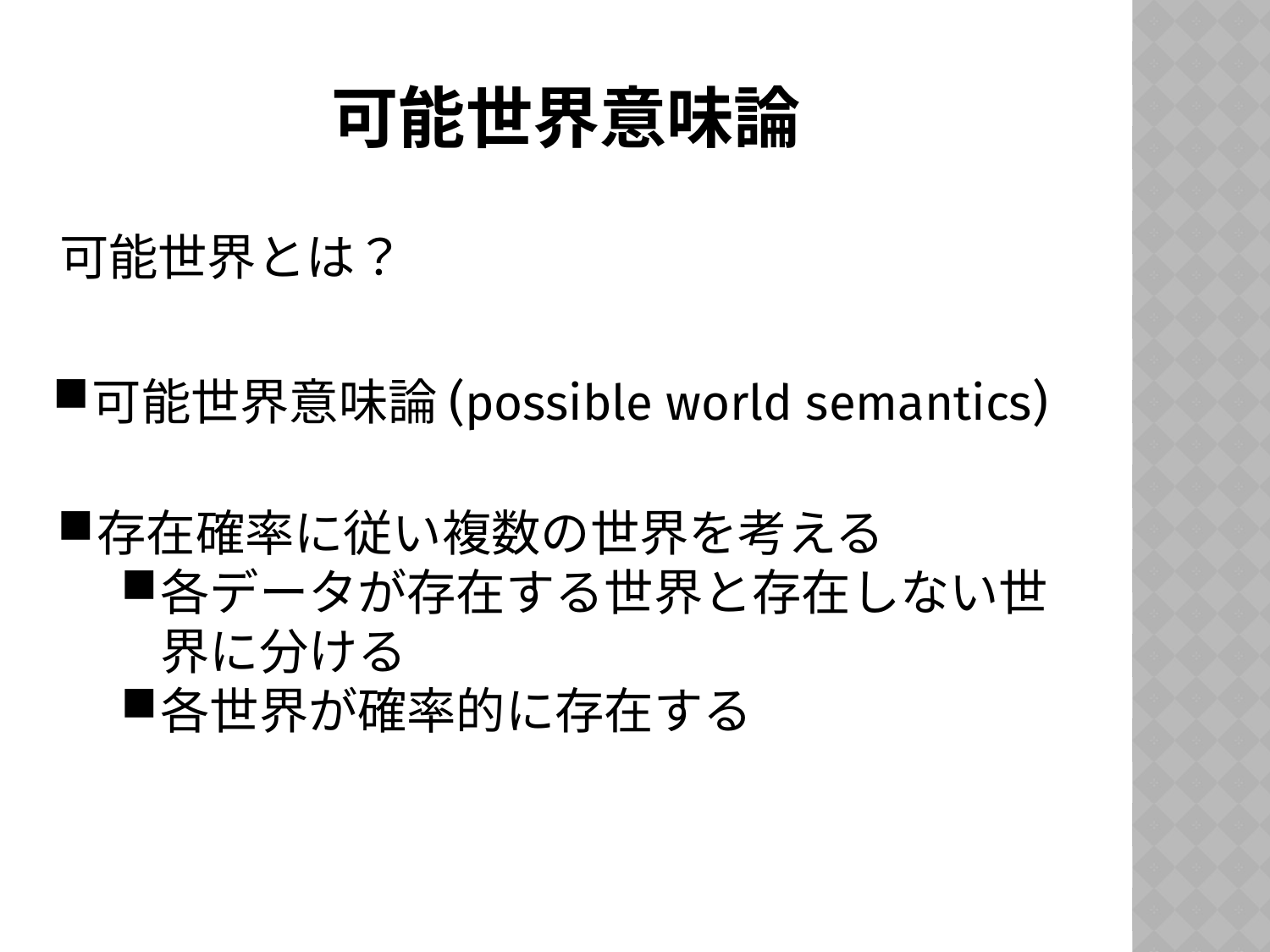

# 可能世界意味論
可能世界とは？
可能世界意味論(possible world semantics)
存在確率に従い複数の世界を考える
各データが存在する世界と存在しない世界に分ける
各世界が確率的に存在する